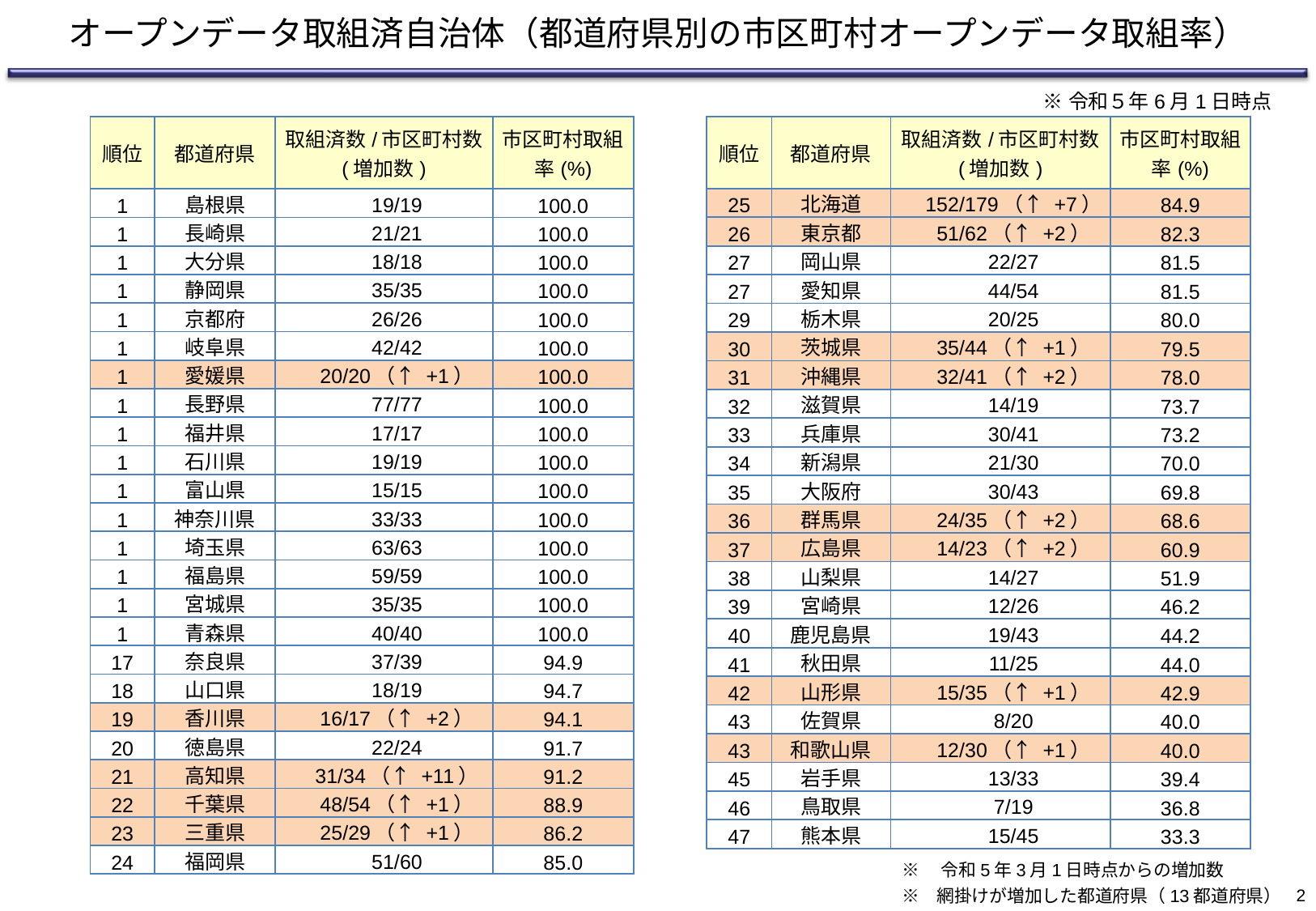

オープンデータ取組済自治体（都道府県別の市区町村オープンデータ取組率）
※令和５年6月1日時点
| 順位 | 都道府県 | 取組済数/市区町村数 (増加数) | 市区町村取組率(%) |
| --- | --- | --- | --- |
| 1 | 島根県 | 19/19 | 100.0 |
| 1 | 長崎県 | 21/21 | 100.0 |
| 1 | 大分県 | 18/18 | 100.0 |
| 1 | 静岡県 | 35/35 | 100.0 |
| 1 | 京都府 | 26/26 | 100.0 |
| 1 | 岐阜県 | 42/42 | 100.0 |
| 1 | 愛媛県 | 20/20（↑ +1） | 100.0 |
| 1 | 長野県 | 77/77 | 100.0 |
| 1 | 福井県 | 17/17 | 100.0 |
| 1 | 石川県 | 19/19 | 100.0 |
| 1 | 富山県 | 15/15 | 100.0 |
| 1 | 神奈川県 | 33/33 | 100.0 |
| 1 | 埼玉県 | 63/63 | 100.0 |
| 1 | 福島県 | 59/59 | 100.0 |
| 1 | 宮城県 | 35/35 | 100.0 |
| 1 | 青森県 | 40/40 | 100.0 |
| 17 | 奈良県 | 37/39 | 94.9 |
| 18 | 山口県 | 18/19 | 94.7 |
| 19 | 香川県 | 16/17（↑ +2） | 94.1 |
| 20 | 徳島県 | 22/24 | 91.7 |
| 21 | 高知県 | 31/34（↑ +11） | 91.2 |
| 22 | 千葉県 | 48/54（↑ +1） | 88.9 |
| 23 | 三重県 | 25/29（↑ +1） | 86.2 |
| 24 | 福岡県 | 51/60 | 85.0 |
| 順位 | 都道府県 | 取組済数/市区町村数 (増加数) | 市区町村取組率(%) |
| --- | --- | --- | --- |
| 25 | 北海道 | 152/179（↑ +7） | 84.9 |
| 26 | 東京都 | 51/62（↑ +2） | 82.3 |
| 27 | 岡山県 | 22/27 | 81.5 |
| 27 | 愛知県 | 44/54 | 81.5 |
| 29 | 栃木県 | 20/25 | 80.0 |
| 30 | 茨城県 | 35/44（↑ +1） | 79.5 |
| 31 | 沖縄県 | 32/41（↑ +2） | 78.0 |
| 32 | 滋賀県 | 14/19 | 73.7 |
| 33 | 兵庫県 | 30/41 | 73.2 |
| 34 | 新潟県 | 21/30 | 70.0 |
| 35 | 大阪府 | 30/43 | 69.8 |
| 36 | 群馬県 | 24/35（↑ +2） | 68.6 |
| 37 | 広島県 | 14/23（↑ +2） | 60.9 |
| 38 | 山梨県 | 14/27 | 51.9 |
| 39 | 宮崎県 | 12/26 | 46.2 |
| 40 | 鹿児島県 | 19/43 | 44.2 |
| 41 | 秋田県 | 11/25 | 44.0 |
| 42 | 山形県 | 15/35（↑ +1） | 42.9 |
| 43 | 佐賀県 | 8/20 | 40.0 |
| 43 | 和歌山県 | 12/30（↑ +1） | 40.0 |
| 45 | 岩手県 | 13/33 | 39.4 |
| 46 | 鳥取県 | 7/19 | 36.8 |
| 47 | 熊本県 | 15/45 | 33.3 |
※　令和5年3月1日時点からの増加数
※　網掛けが増加した都道府県（13都道府県）
2